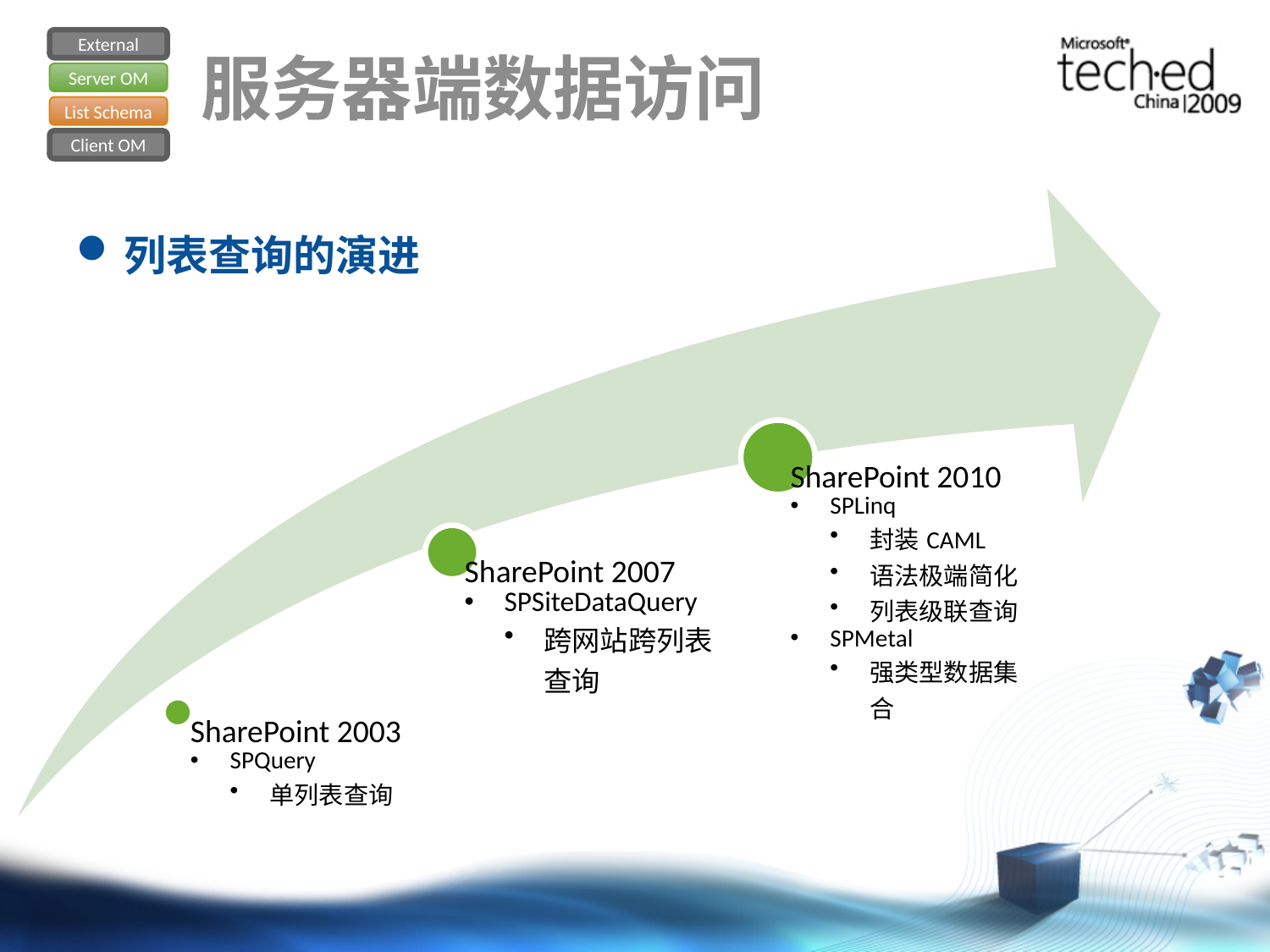

External
Server OM
List Schema
Client OM
# 服务器端数据访问
SharePoint 2003
SharePoint 2007
SharePoint 2010
SPQuery
SPSiteDataQuery
跨网站跨列表查询
SPLinq
封装CAML
列表级联查询
单列表查询
SPMetal
语法极端简化
强类型数据集合
列表查询的演进